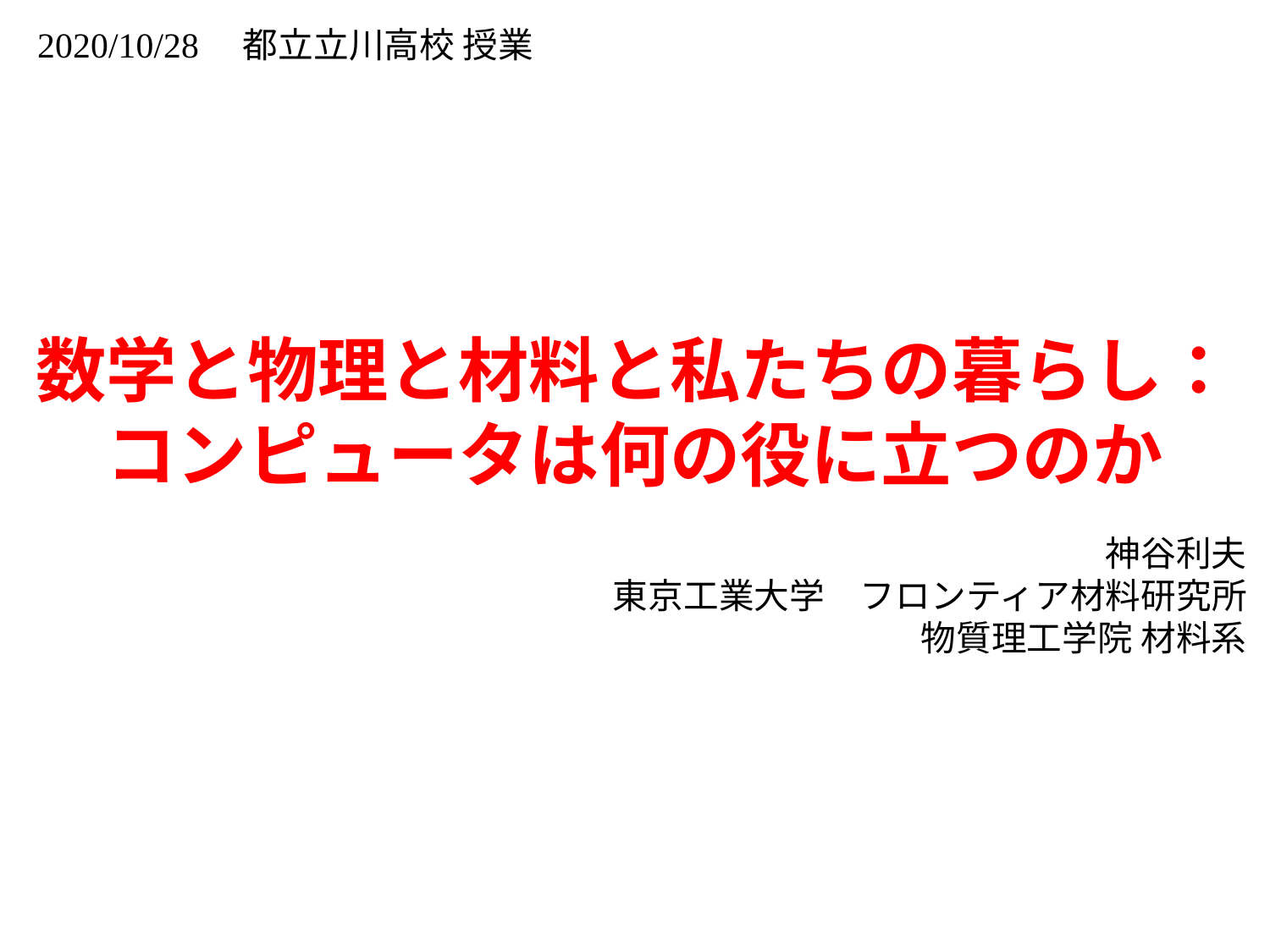

2020/10/28　都立立川高校 授業
# 数学と物理と材料と私たちの暮らし： コンピュータは何の役に立つのか
神谷利夫
東京工業大学　フロンティア材料研究所
物質理工学院 材料系